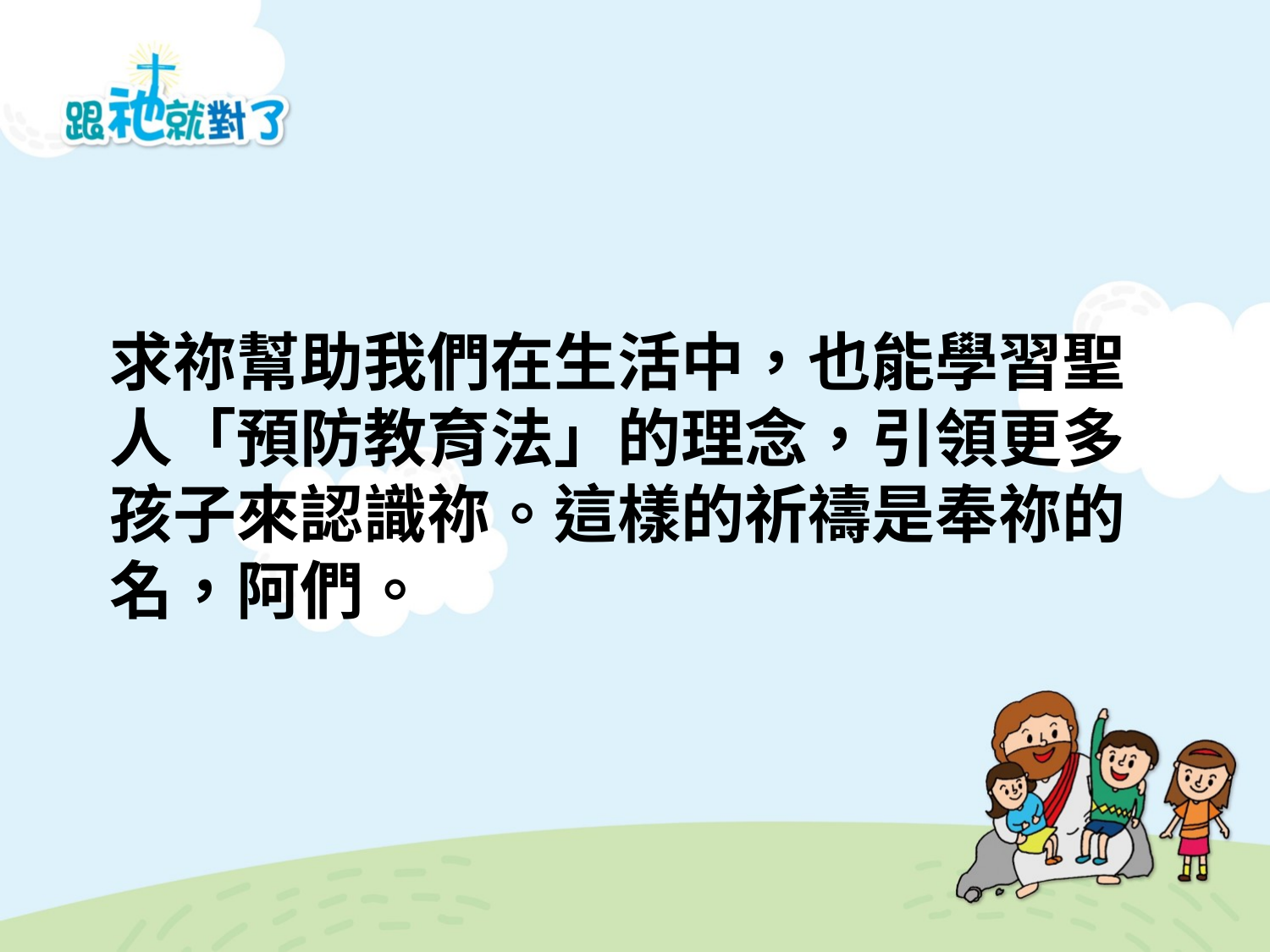

求祢幫助我們在生活中，也能學習聖人「預防教育法」的理念，引領更多孩子來認識祢。這樣的祈禱是奉祢的名，阿們。